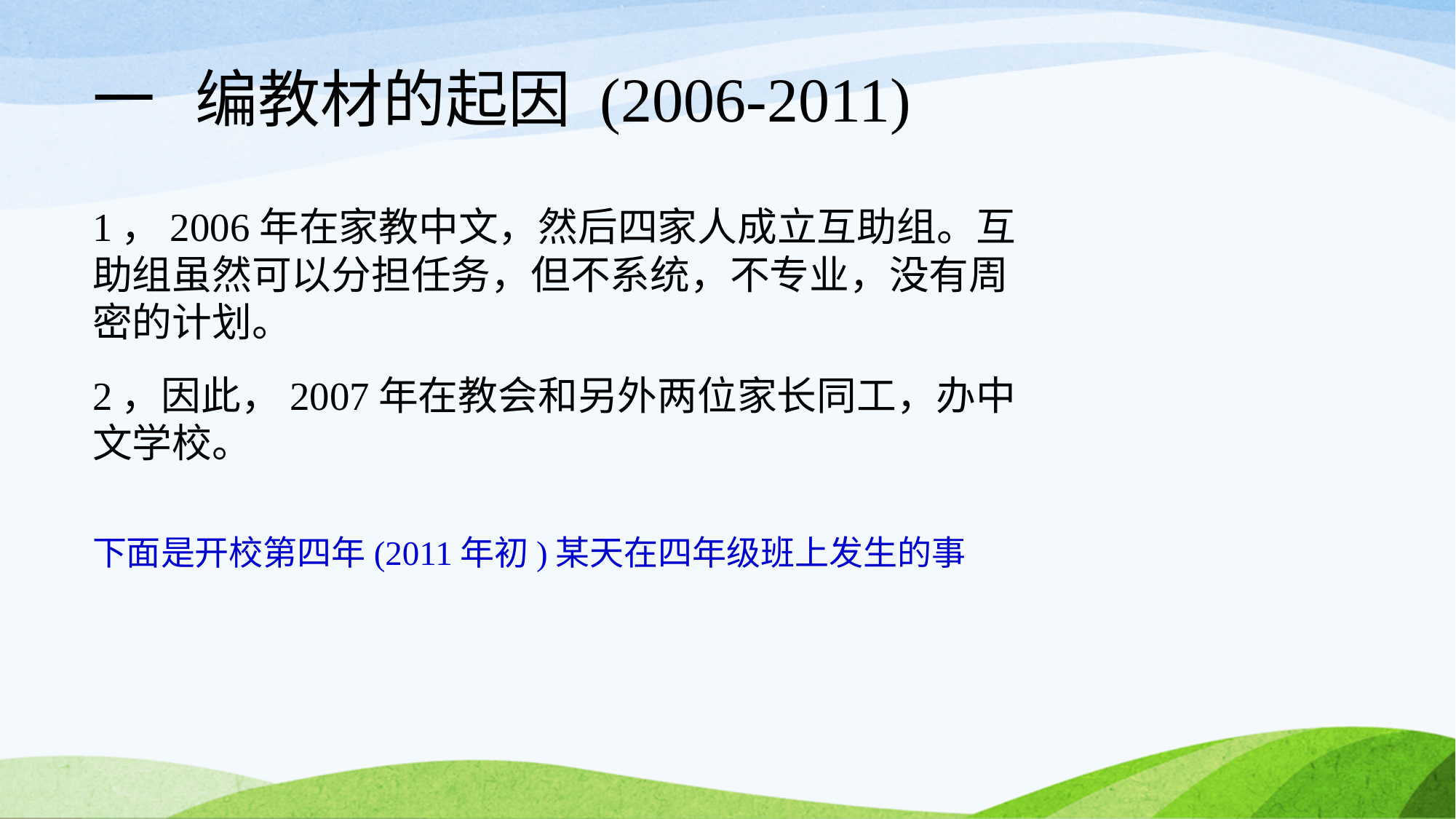

一	编教材的起因 (2006-2011)

1，2006年在家教中文，然后四家人成立互助组。互助组虽然可以分担任务，但不系统，不专业，没有周密的计划。
2，因此，2007年在教会和另外两位家长同工，办中文学校。

下面是开校第四年(2011年初)某天在四年级班上发生的事